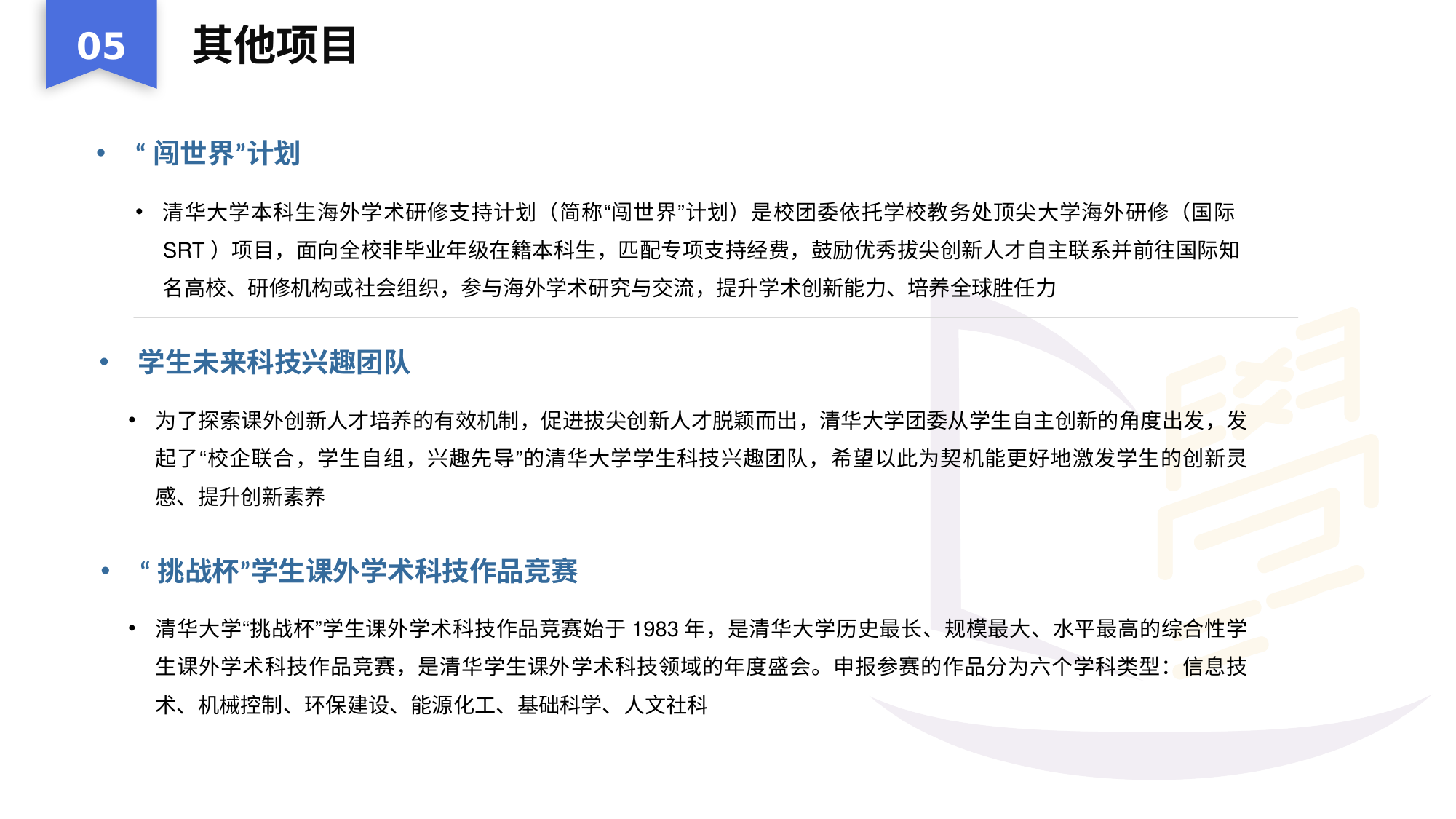

05
其他项目
“闯世界”计划
清华大学本科生海外学术研修支持计划（简称“闯世界”计划）是校团委依托学校教务处顶尖大学海外研修（国际SRT）项目，面向全校非毕业年级在籍本科生，匹配专项支持经费，鼓励优秀拔尖创新人才自主联系并前往国际知名高校、研修机构或社会组织，参与海外学术研究与交流，提升学术创新能力、培养全球胜任力

学生未来科技兴趣团队
为了探索课外创新人才培养的有效机制，促进拔尖创新人才脱颖而出，清华大学团委从学生自主创新的角度出发，发起了“校企联合，学生自组，兴趣先导”的清华大学学生科技兴趣团队，希望以此为契机能更好地激发学生的创新灵感、提升创新素养

“挑战杯”学生课外学术科技作品竞赛
清华大学“挑战杯”学生课外学术科技作品竞赛始于1983年，是清华大学历史最长、规模最大、水平最高的综合性学生课外学术科技作品竞赛，是清华学生课外学术科技领域的年度盛会。申报参赛的作品分为六个学科类型：信息技术、机械控制、环保建设、能源化工、基础科学、人文社科